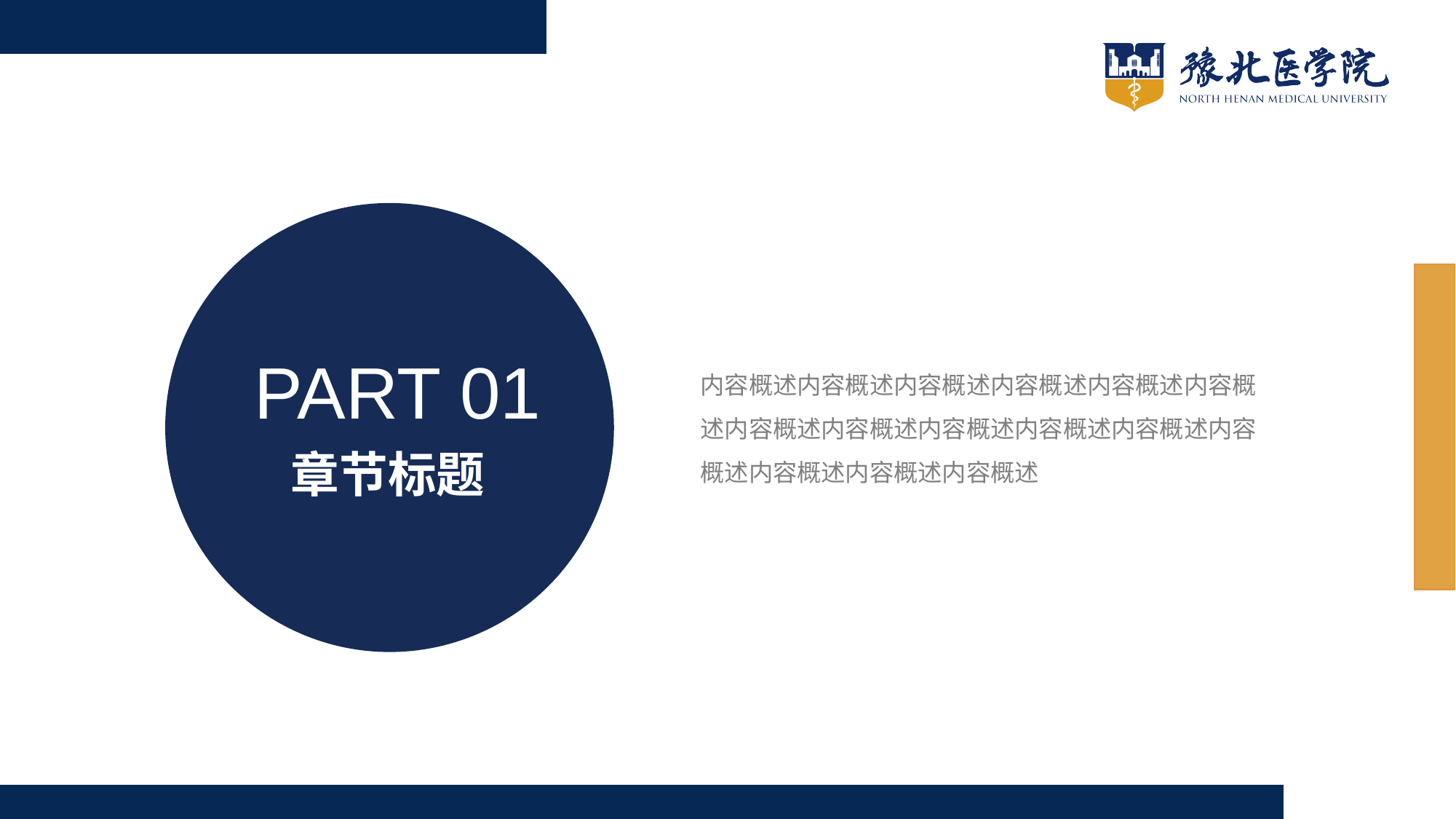

PART 01
内容概述内容概述内容概述内容概述内容概述内容概述内容概述内容概述内容概述内容概述内容概述内容概述内容概述内容概述内容概述
章节标题